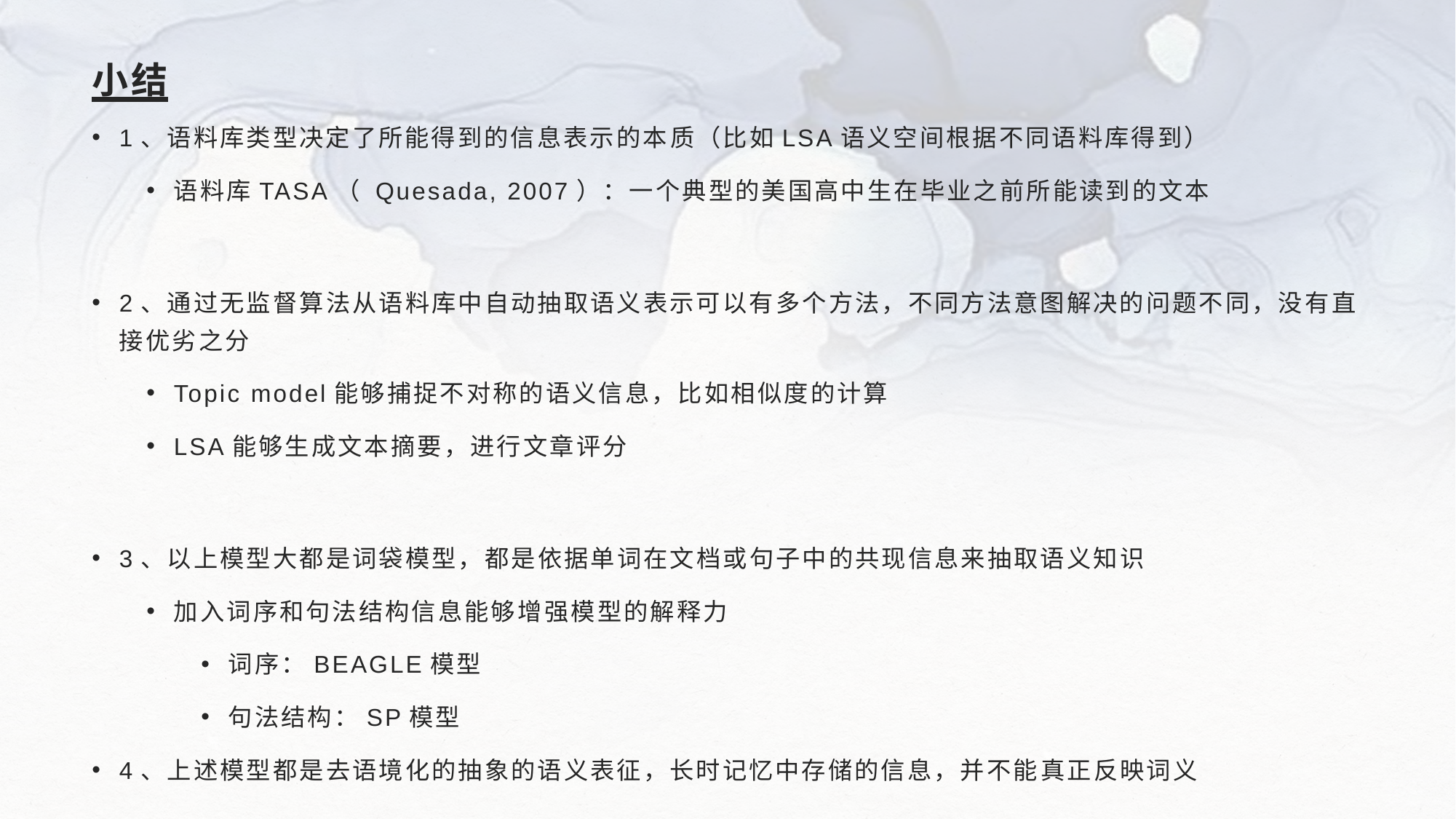

# 小结
1、语料库类型决定了所能得到的信息表示的本质（比如LSA语义空间根据不同语料库得到）
语料库TASA（ Quesada, 2007）：一个典型的美国高中生在毕业之前所能读到的文本

2、通过无监督算法从语料库中自动抽取语义表示可以有多个方法，不同方法意图解决的问题不同，没有直接优劣之分
Topic model能够捕捉不对称的语义信息，比如相似度的计算
LSA能够生成文本摘要，进行文章评分

3、以上模型大都是词袋模型，都是依据单词在文档或句子中的共现信息来抽取语义知识
加入词序和句法结构信息能够增强模型的解释力
词序：BEAGLE模型
句法结构：SP模型
4、上述模型都是去语境化的抽象的语义表征，长时记忆中存储的信息，并不能真正反映词义